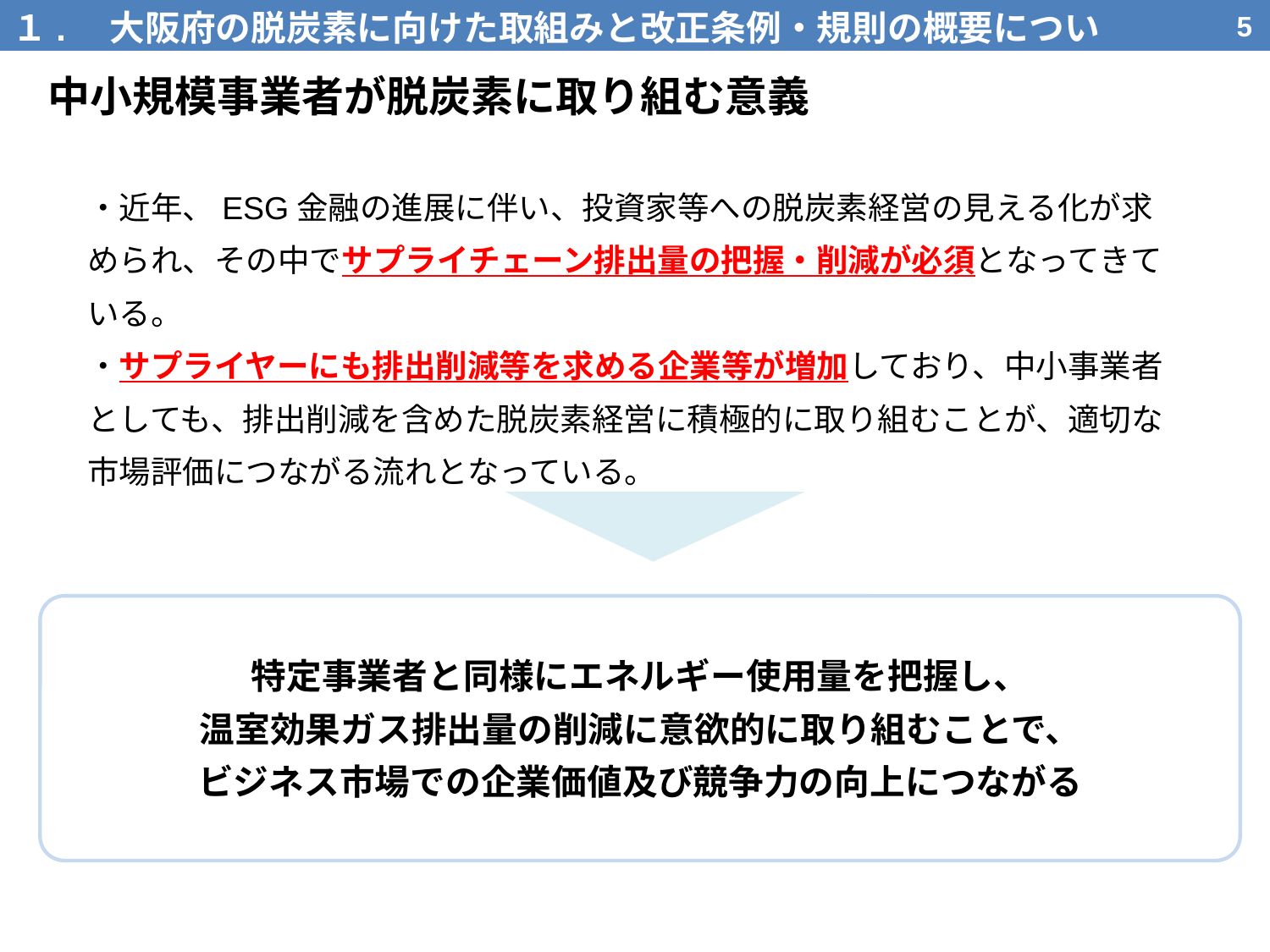

１.　大阪府の脱炭素に向けた取組みと改正条例・規則の概要について
5
中小規模事業者が脱炭素に取り組む意義
・近年、ESG金融の進展に伴い、投資家等への脱炭素経営の見える化が求められ、その中でサプライチェーン排出量の把握・削減が必須となってきている。
・サプライヤーにも排出削減等を求める企業等が増加しており、中小事業者としても、排出削減を含めた脱炭素経営に積極的に取り組むことが、適切な市場評価につながる流れとなっている。

特定事業者と同様にエネルギー使用量を把握し、
温室効果ガス排出量の削減に意欲的に取り組むことで、
ビジネス市場での企業価値及び競争力の向上につながる